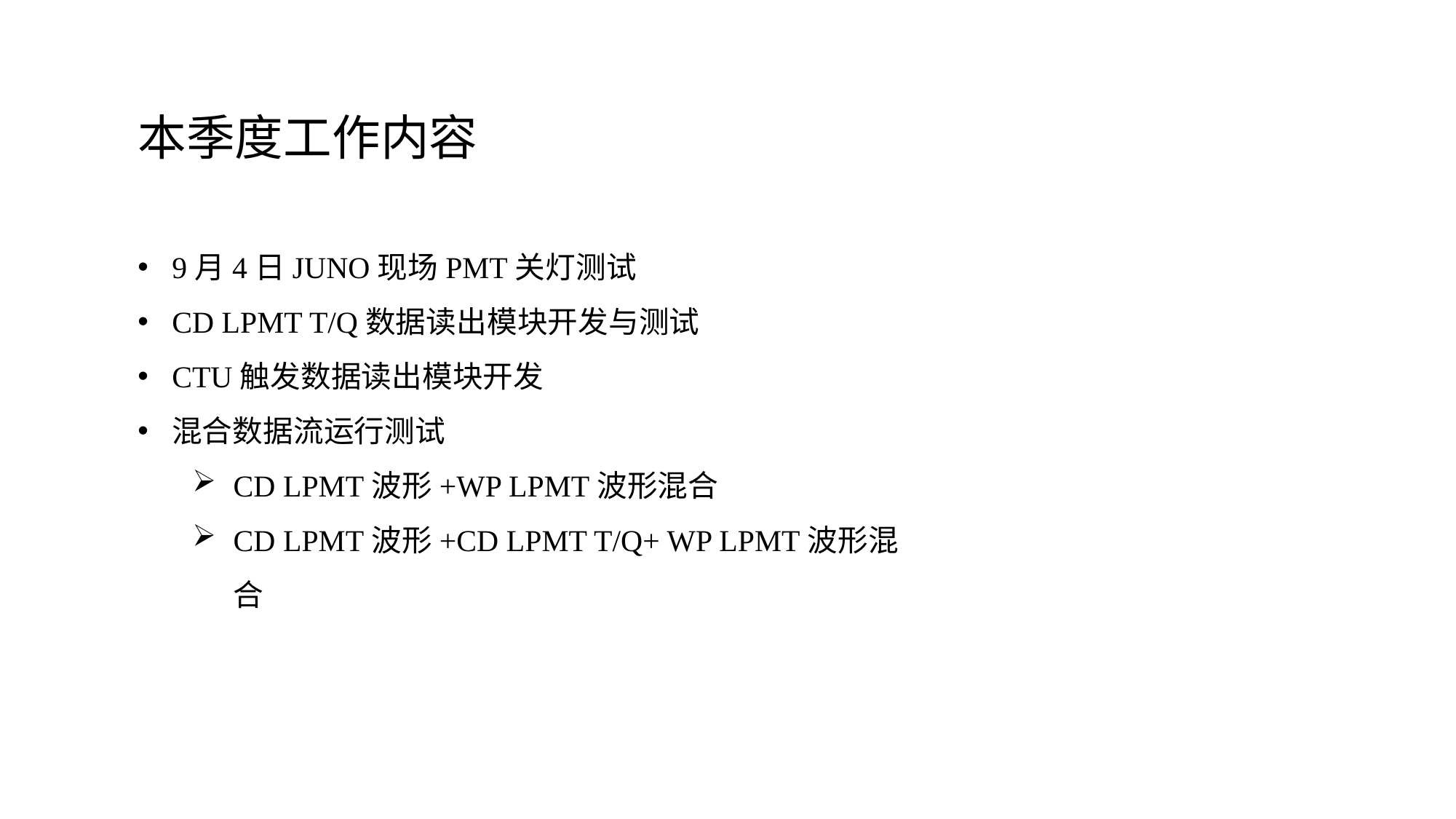

本季度工作内容
9月4日JUNO现场PMT关灯测试
CD LPMT T/Q数据读出模块开发与测试
CTU触发数据读出模块开发
混合数据流运行测试
CD LPMT波形+WP LPMT波形混合
CD LPMT波形+CD LPMT T/Q+ WP LPMT波形混合